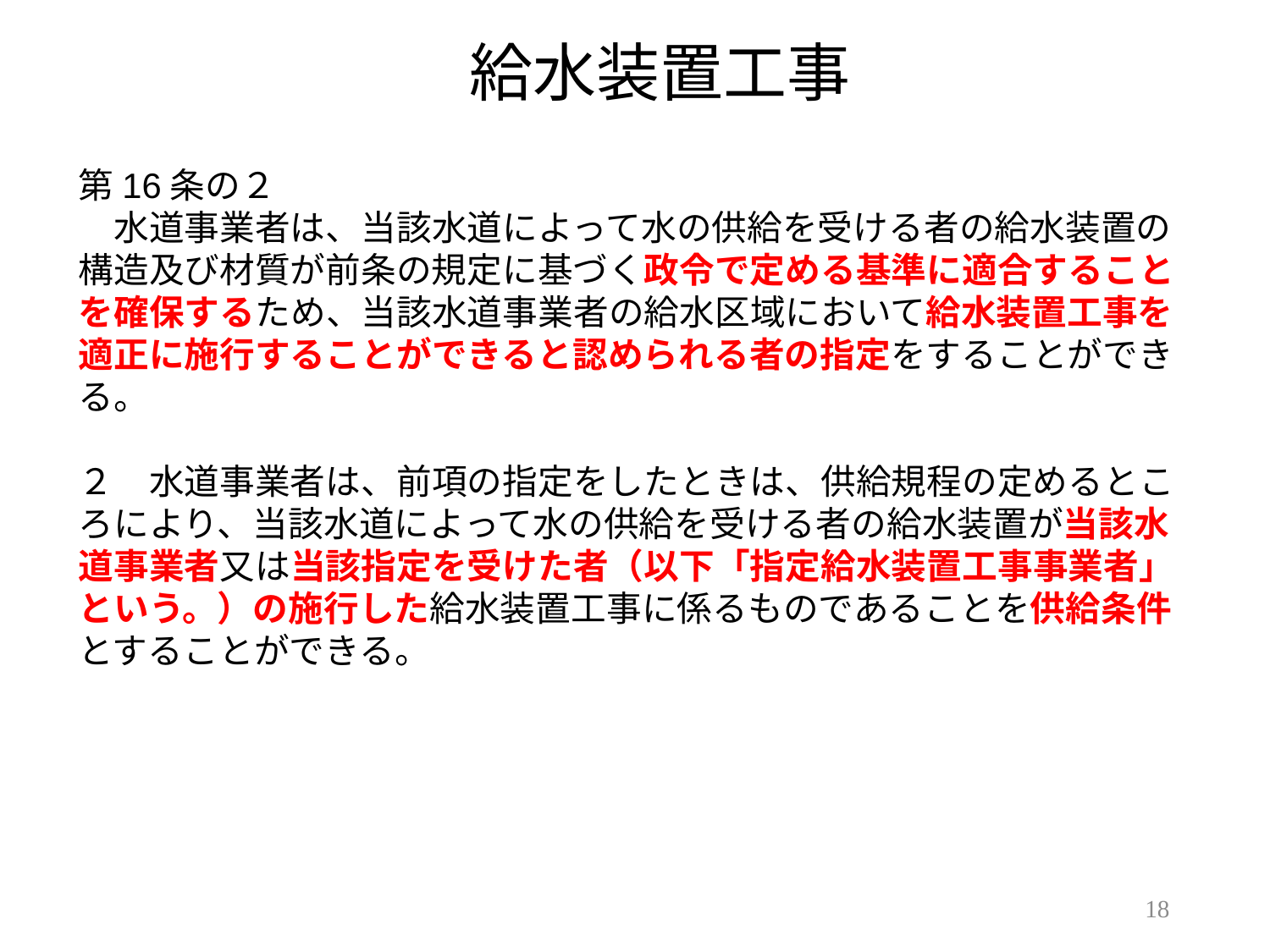

給水装置工事
第16条の２
　水道事業者は、当該水道によって水の供給を受ける者の給水装置の構造及び材質が前条の規定に基づく政令で定める基準に適合することを確保するため、当該水道事業者の給水区域において給水装置工事を適正に施行することができると認められる者の指定をすることができる。

２　水道事業者は、前項の指定をしたときは、供給規程の定めるところにより、当該水道によって水の供給を受ける者の給水装置が当該水道事業者又は当該指定を受けた者（以下「指定給水装置工事事業者」という。）の施行した給水装置工事に係るものであることを供給条件とすることができる。

18